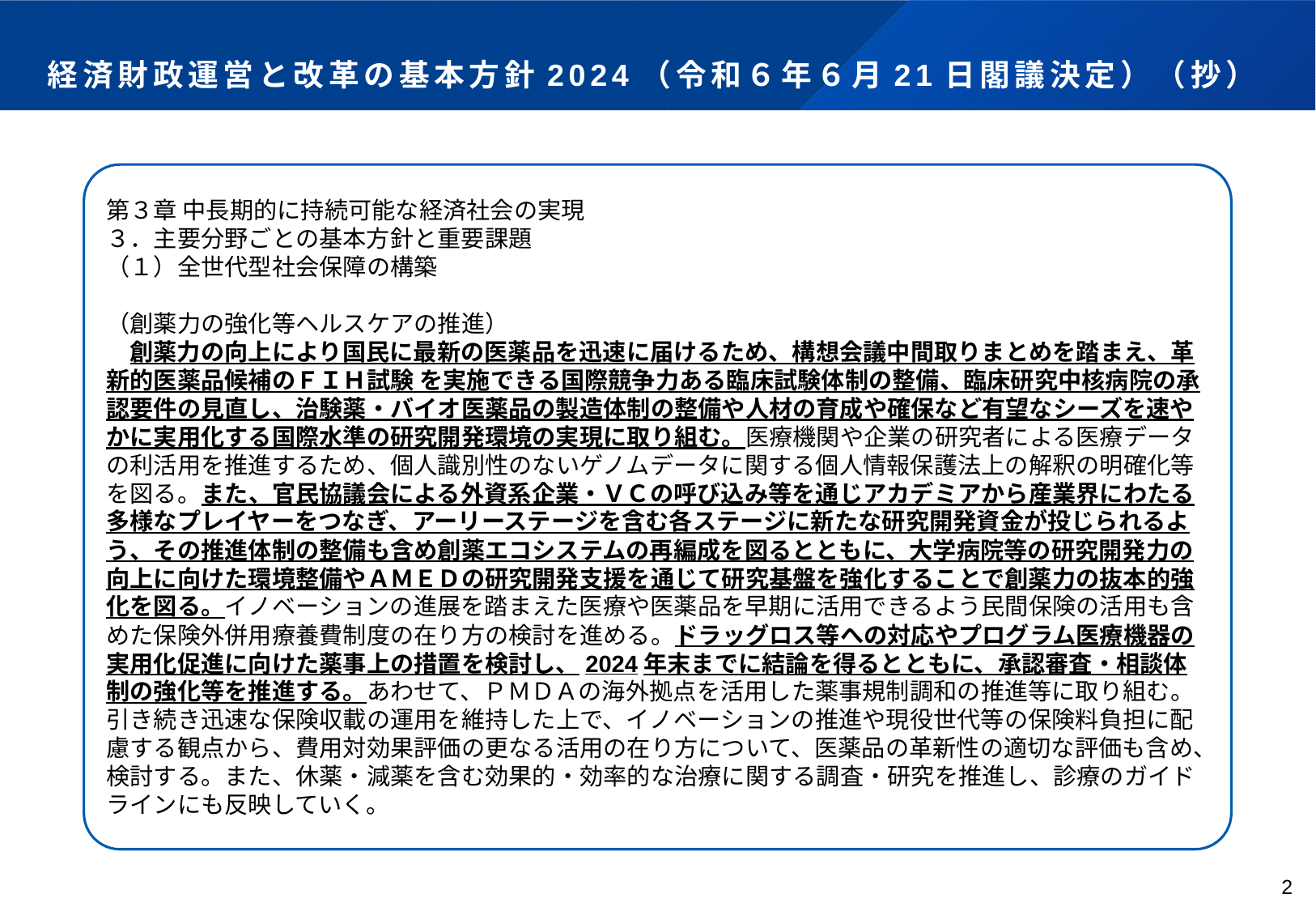

# 経済財政運営と改革の基本方針2024（令和６年６月21日閣議決定）（抄）
第３章 中長期的に持続可能な経済社会の実現
３．主要分野ごとの基本方針と重要課題
（１）全世代型社会保障の構築

（創薬力の強化等ヘルスケアの推進）
　創薬力の向上により国民に最新の医薬品を迅速に届けるため、構想会議中間取りまとめを踏まえ、革新的医薬品候補のＦＩＨ試験 を実施できる国際競争力ある臨床試験体制の整備、臨床研究中核病院の承認要件の見直し、治験薬・バイオ医薬品の製造体制の整備や人材の育成や確保など有望なシーズを速やかに実用化する国際水準の研究開発環境の実現に取り組む。医療機関や企業の研究者による医療データの利活用を推進するため、個人識別性のないゲノムデータに関する個人情報保護法上の解釈の明確化等を図る。また、官民協議会による外資系企業・ＶＣの呼び込み等を通じアカデミアから産業界にわたる多様なプレイヤーをつなぎ、アーリーステージを含む各ステージに新たな研究開発資金が投じられるよう、その推進体制の整備も含め創薬エコシステムの再編成を図るとともに、大学病院等の研究開発力の向上に向けた環境整備やＡＭＥＤの研究開発支援を通じて研究基盤を強化することで創薬力の抜本的強化を図る。イノベーションの進展を踏まえた医療や医薬品を早期に活用できるよう民間保険の活用も含めた保険外併用療養費制度の在り方の検討を進める。ドラッグロス等への対応やプログラム医療機器の実用化促進に向けた薬事上の措置を検討し、2024年末までに結論を得るとともに、承認審査・相談体制の強化等を推進する。あわせて、ＰＭＤＡの海外拠点を活用した薬事規制調和の推進等に取り組む。引き続き迅速な保険収載の運用を維持した上で、イノベーションの推進や現役世代等の保険料負担に配慮する観点から、費用対効果評価の更なる活用の在り方について、医薬品の革新性の適切な評価も含め、検討する。また、休薬・減薬を含む効果的・効率的な治療に関する調査・研究を推進し、診療のガイドラインにも反映していく。
2